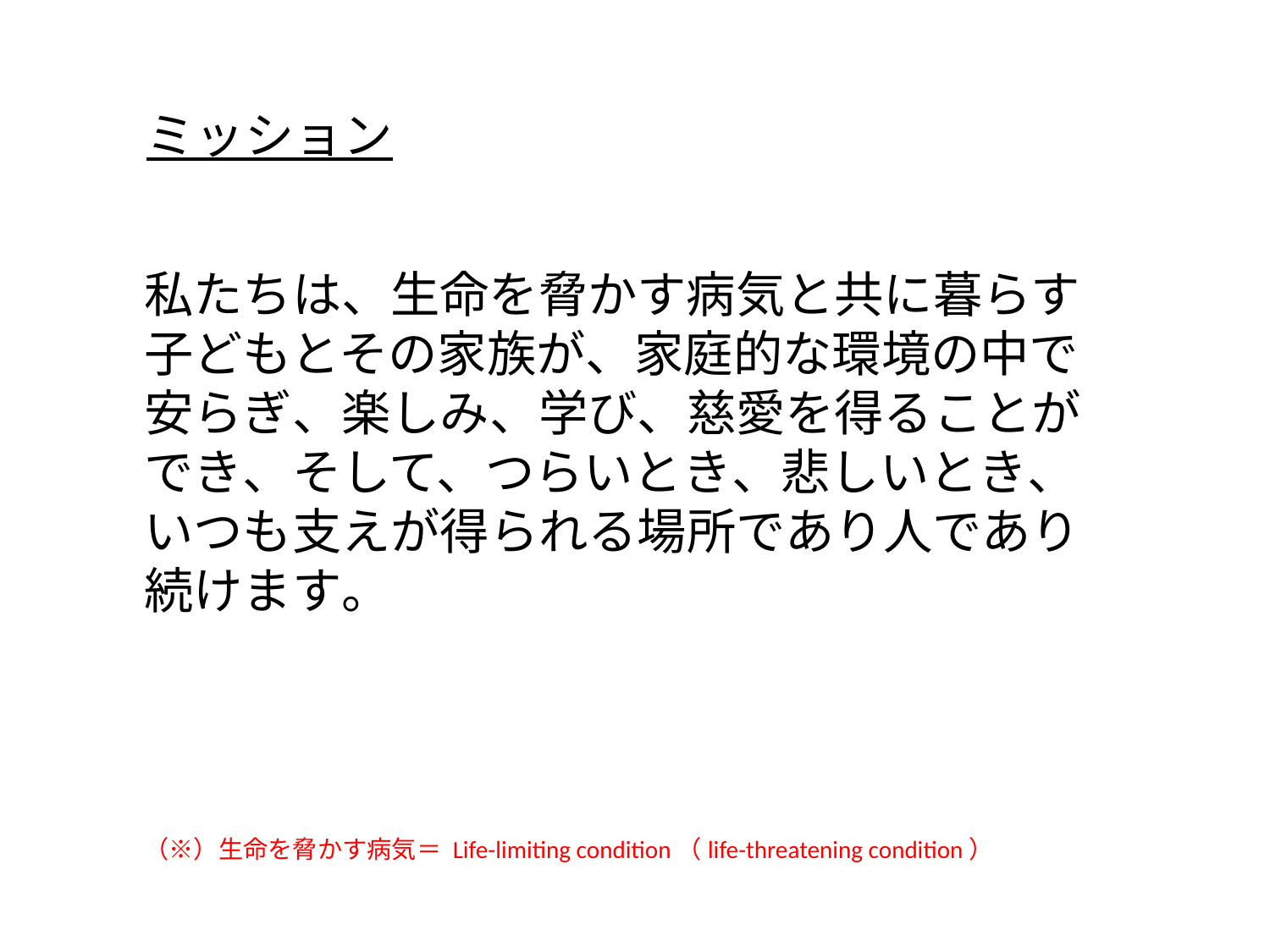

ミッション
私たちは、生命を脅かす病気と共に暮らす
子どもとその家族が、家庭的な環境の中で
安らぎ、楽しみ、学び、慈愛を得ることが
でき、そして、つらいとき、悲しいとき、
いつも支えが得られる場所であり人であり
続けます。
（※）生命を脅かす病気＝ Life-limiting condition（life-threatening condition）